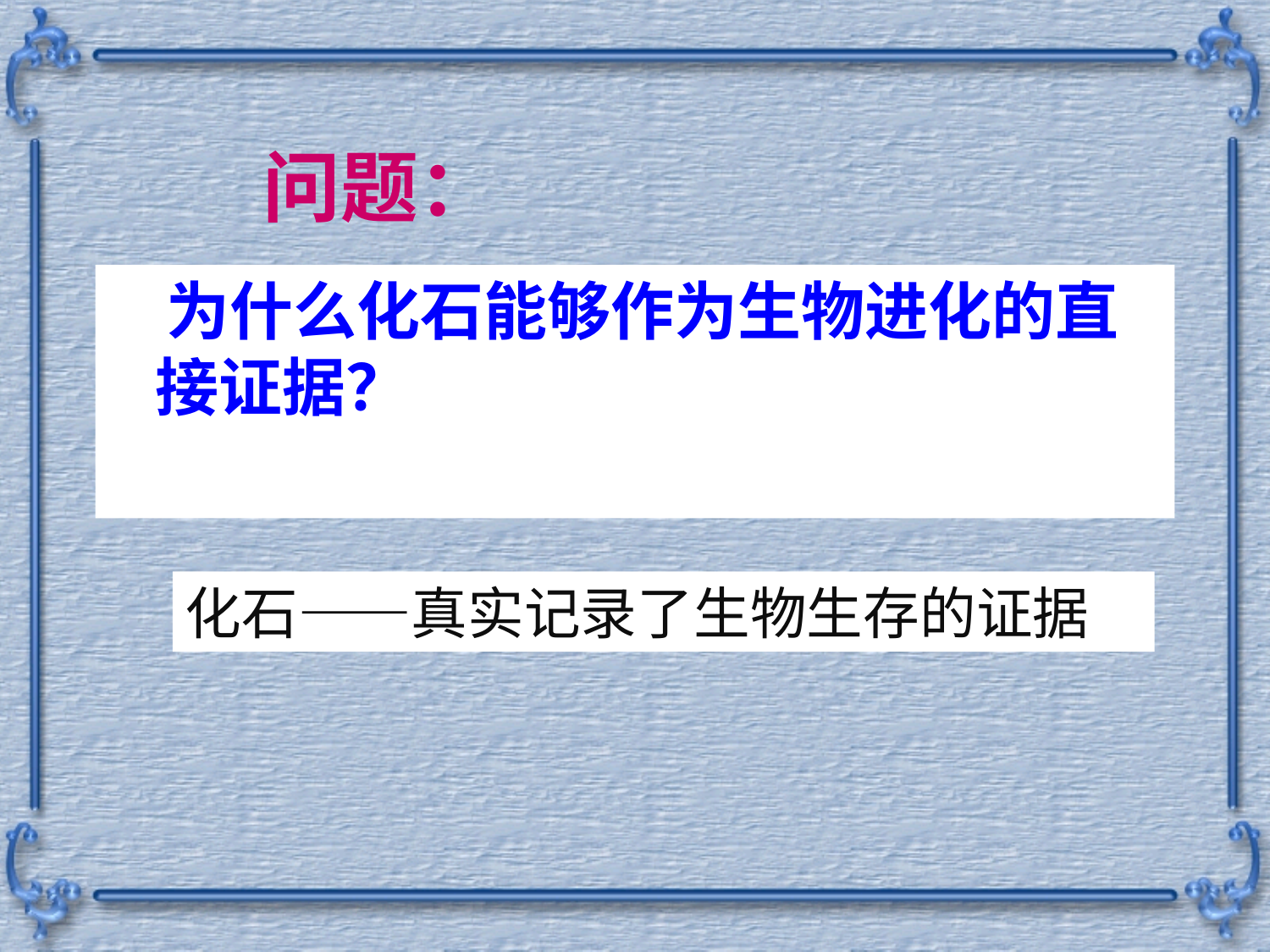

# 问题：
   为什么化石能够作为生物进化的直接证据？
化石——真实记录了生物生存的证据